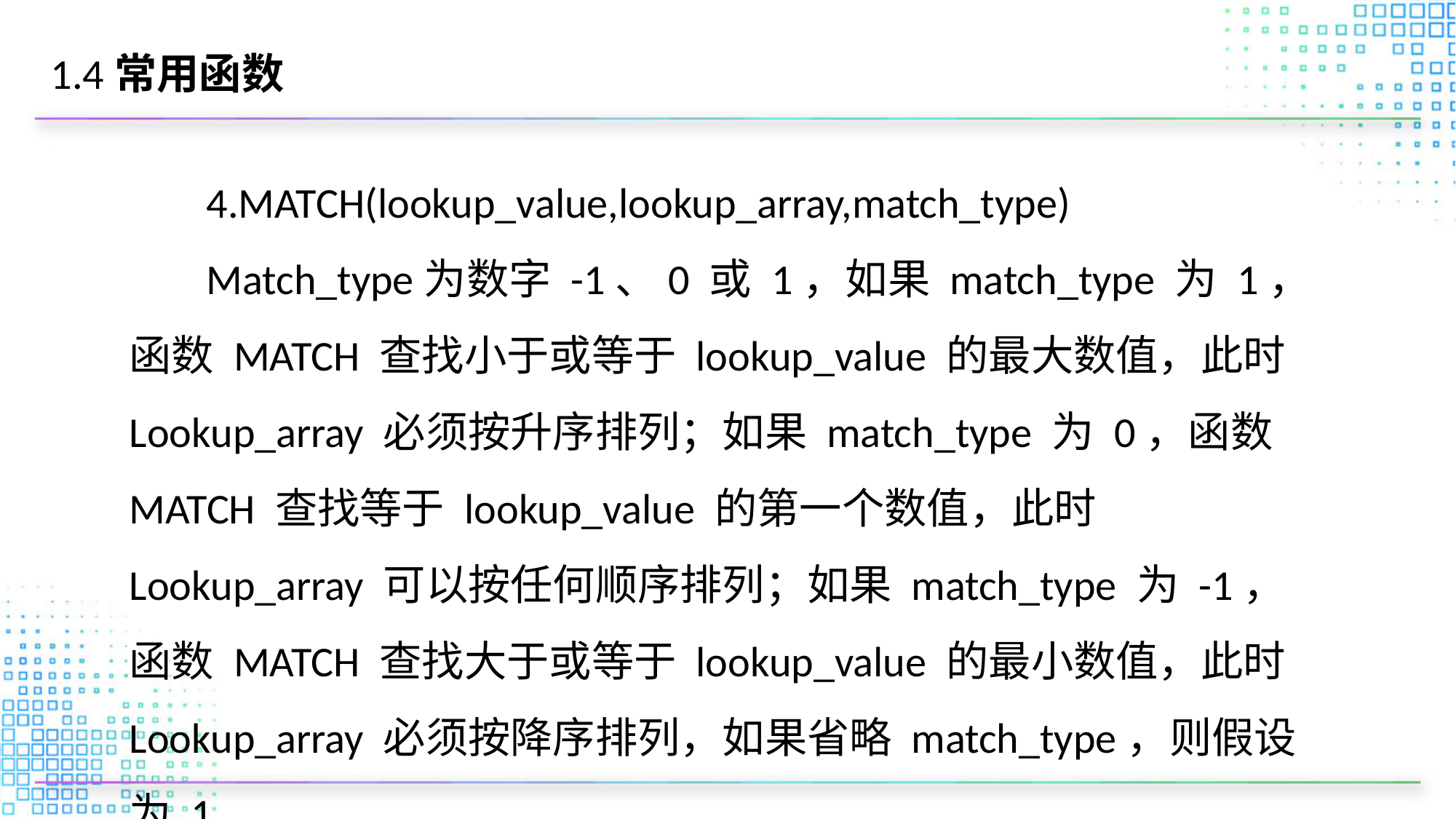

# 1.4常用函数
        4.MATCH(lookup_value,lookup_array,match_type)
        Match_type为数字 -1、0 或 1，如果 match_type 为 1，函数 MATCH 查找小于或等于 lookup_value 的最大数值，此时Lookup_array 必须按升序排列；如果 match_type 为 0，函数 MATCH 查找等于 lookup_value 的第一个数值，此时Lookup_array 可以按任何顺序排列；如果 match_type 为 -1，函数 MATCH 查找大于或等于 lookup_value 的最小数值，此时Lookup_array 必须按降序排列，如果省略 match_type，则假设为 1